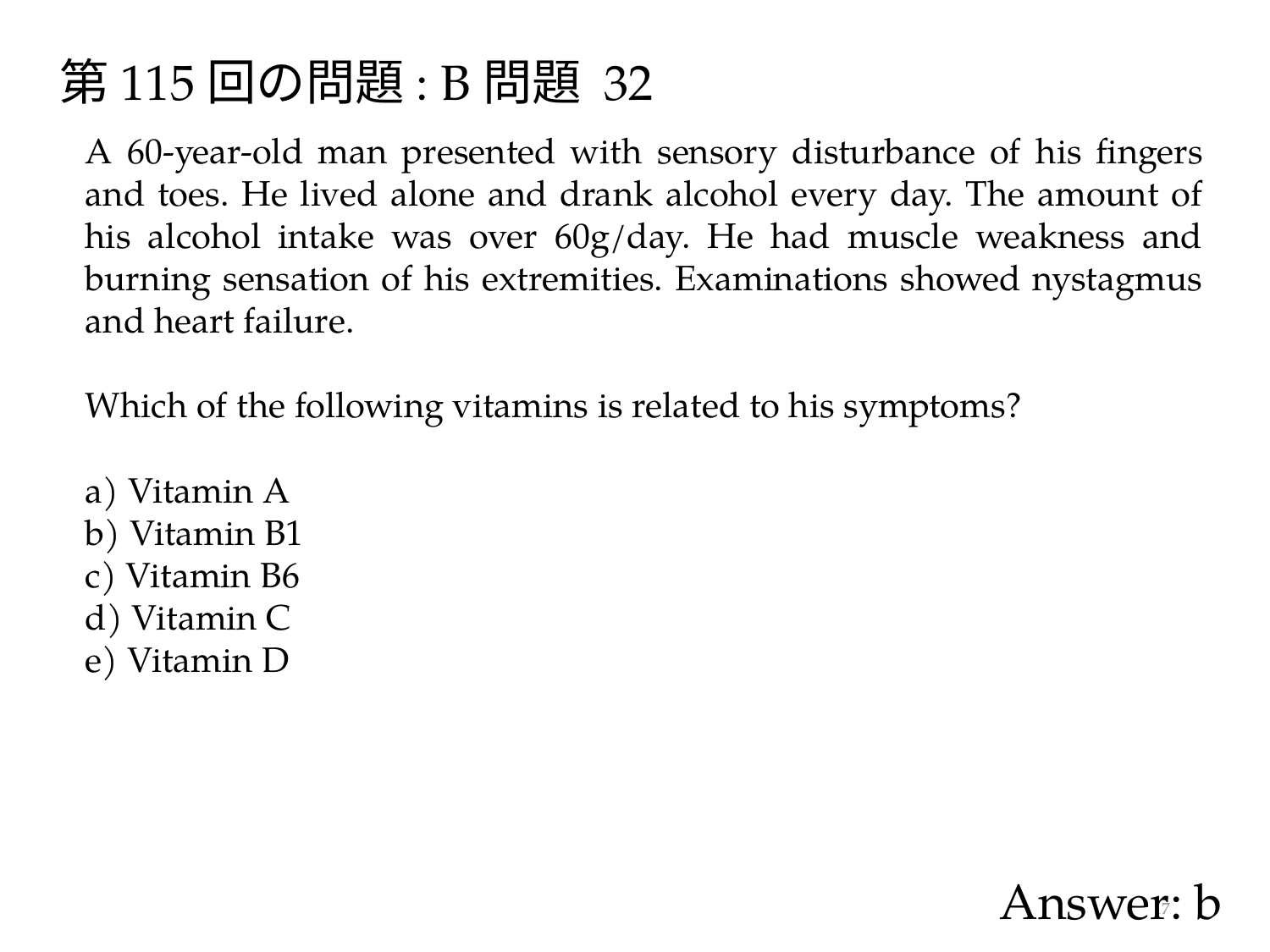

第115回の問題: B問題 32
A 60-year-old man presented with sensory disturbance of his fingers and toes. He lived alone and drank alcohol every day. The amount of his alcohol intake was over 60g/day. He had muscle weakness and burning sensation of his extremities. Examinations showed nystagmus and heart failure.

Which of the following vitamins is related to his symptoms?

a) Vitamin A
b) Vitamin B1
c) Vitamin B6
d) Vitamin C
e) Vitamin D
Answer: b
17